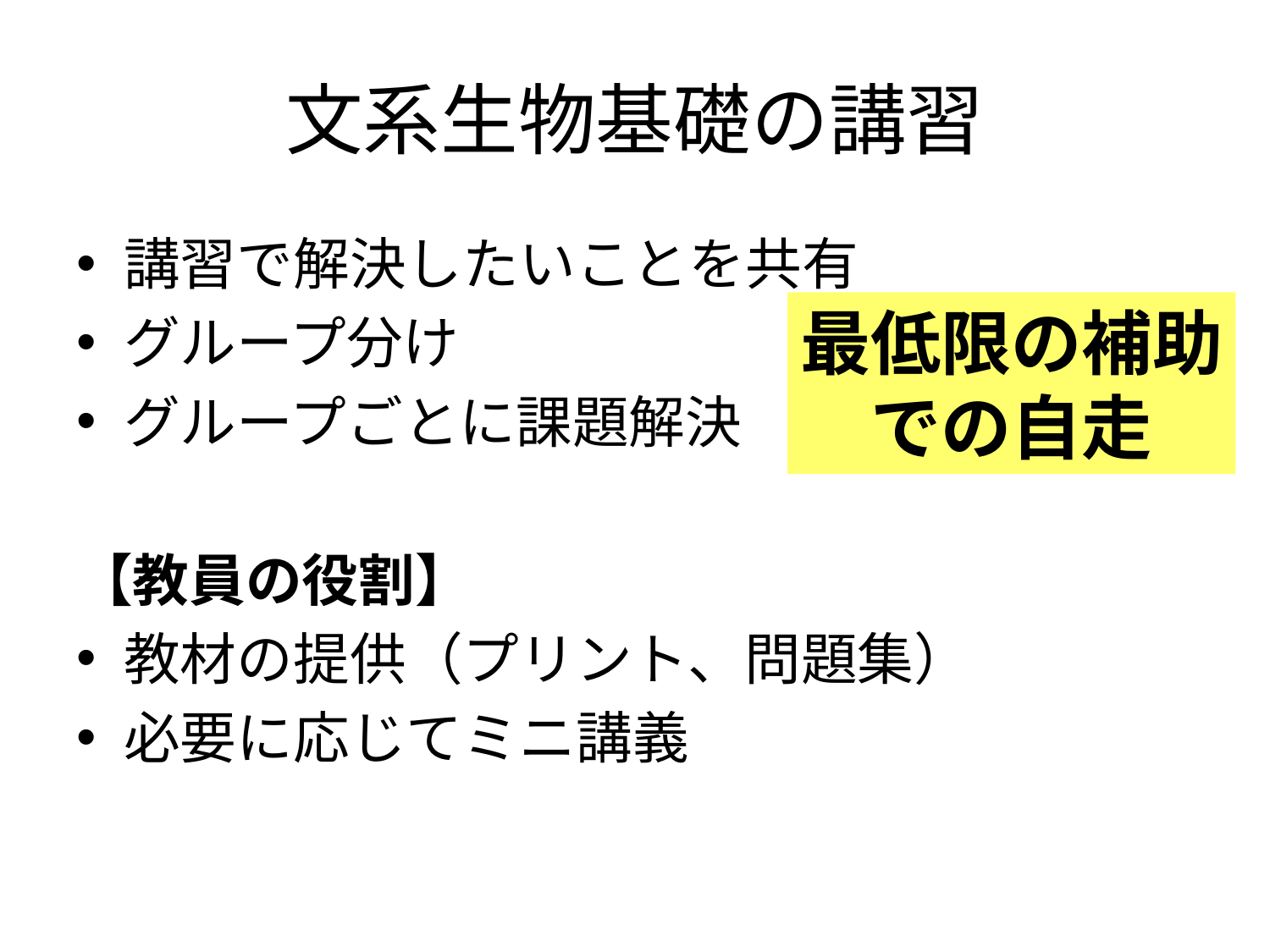

# 文系生物基礎の講習
講習で解決したいことを共有
グループ分け
グループごとに課題解決

【教員の役割】
教材の提供（プリント、問題集）
必要に応じてミニ講義

最低限の補助
での自走